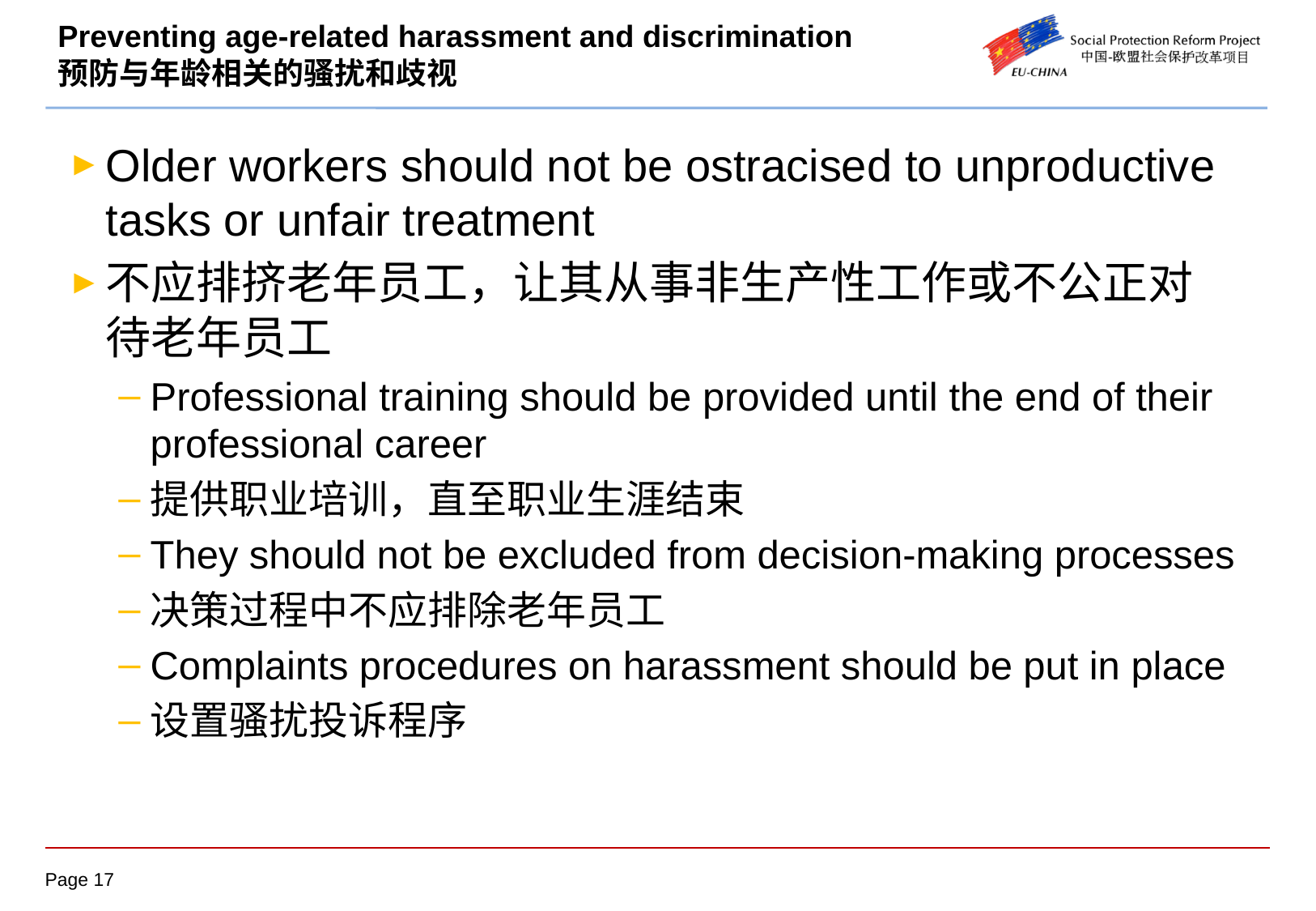

# Preventing age-related harassment and discrimination 预防与年龄相关的骚扰和歧视
Older workers should not be ostracised to unproductive tasks or unfair treatment
不应排挤老年员工，让其从事非生产性工作或不公正对待老年员工
Professional training should be provided until the end of their professional career
提供职业培训，直至职业生涯结束
They should not be excluded from decision-making processes
决策过程中不应排除老年员工
Complaints procedures on harassment should be put in place
设置骚扰投诉程序